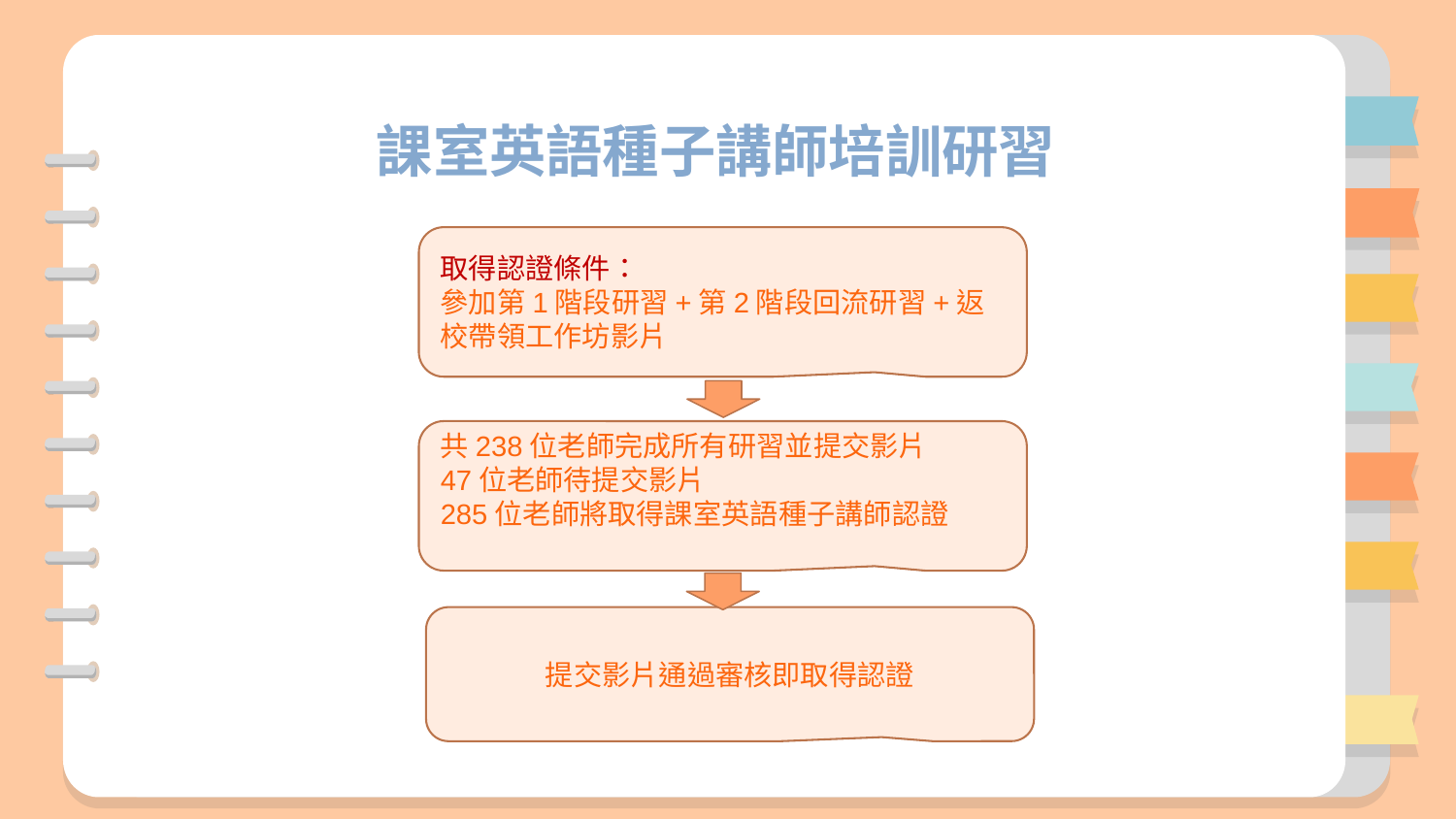

# 課室英語種子講師培訓研習
取得認證條件：
參加第1階段研習+第2階段回流研習+返校帶領工作坊影片

共238位老師完成所有研習並提交影片
47位老師待提交影片
285位老師將取得課室英語種子講師認證

提交影片通過審核即取得認證